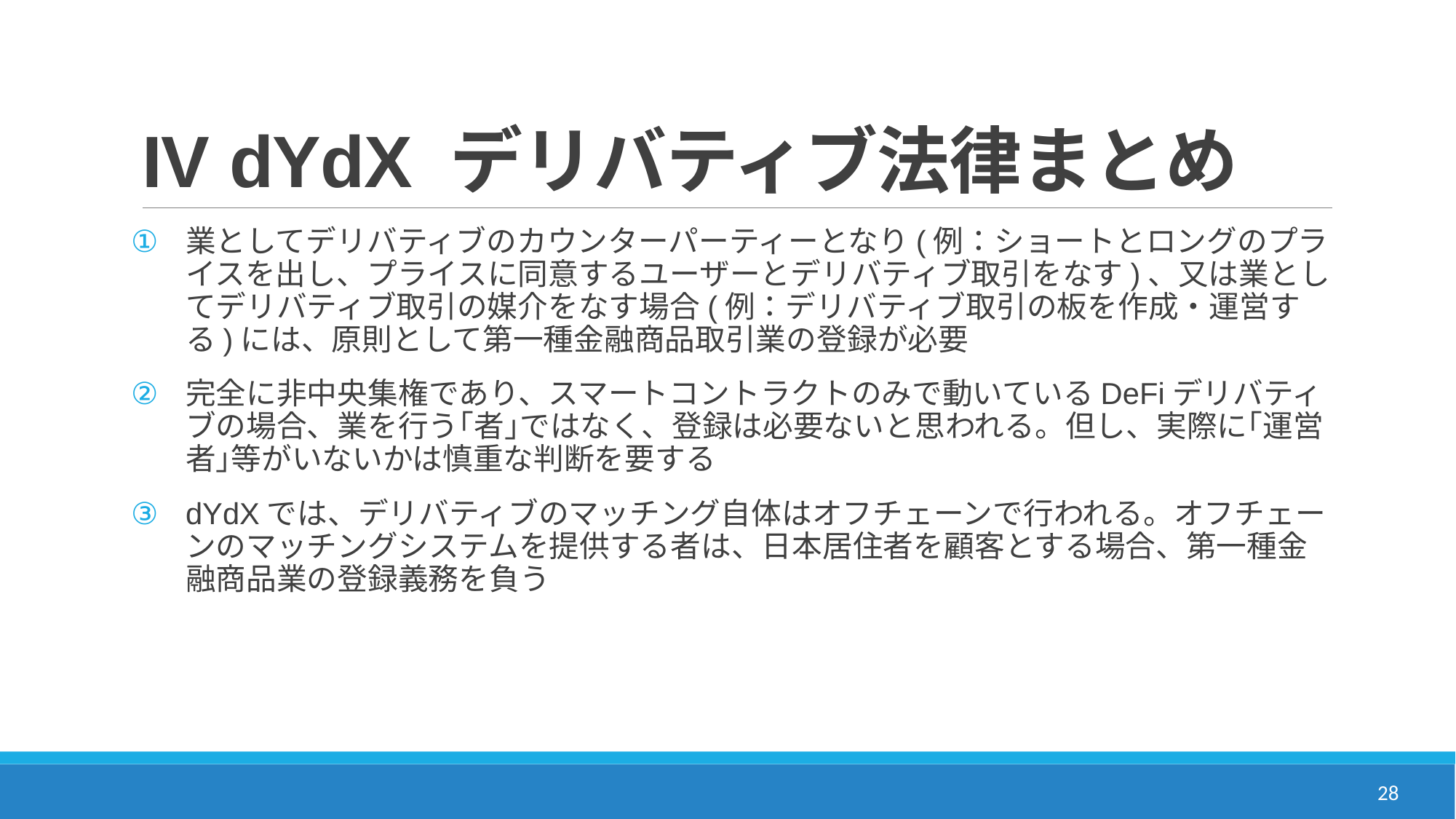

# IV dYdX デリバティブ法律まとめ
業としてデリバティブのカウンターパーティーとなり(例：ショートとロングのプライスを出し、プライスに同意するユーザーとデリバティブ取引をなす)、又は業としてデリバティブ取引の媒介をなす場合(例：デリバティブ取引の板を作成・運営する)には、原則として第一種金融商品取引業の登録が必要
完全に非中央集権であり、スマートコントラクトのみで動いているDeFiデリバティブの場合、業を行う｢者｣ではなく、登録は必要ないと思われる。但し、実際に｢運営者｣等がいないかは慎重な判断を要する
dYdXでは、デリバティブのマッチング自体はオフチェーンで行われる。オフチェーンのマッチングシステムを提供する者は、日本居住者を顧客とする場合、第一種金融商品業の登録義務を負う

28